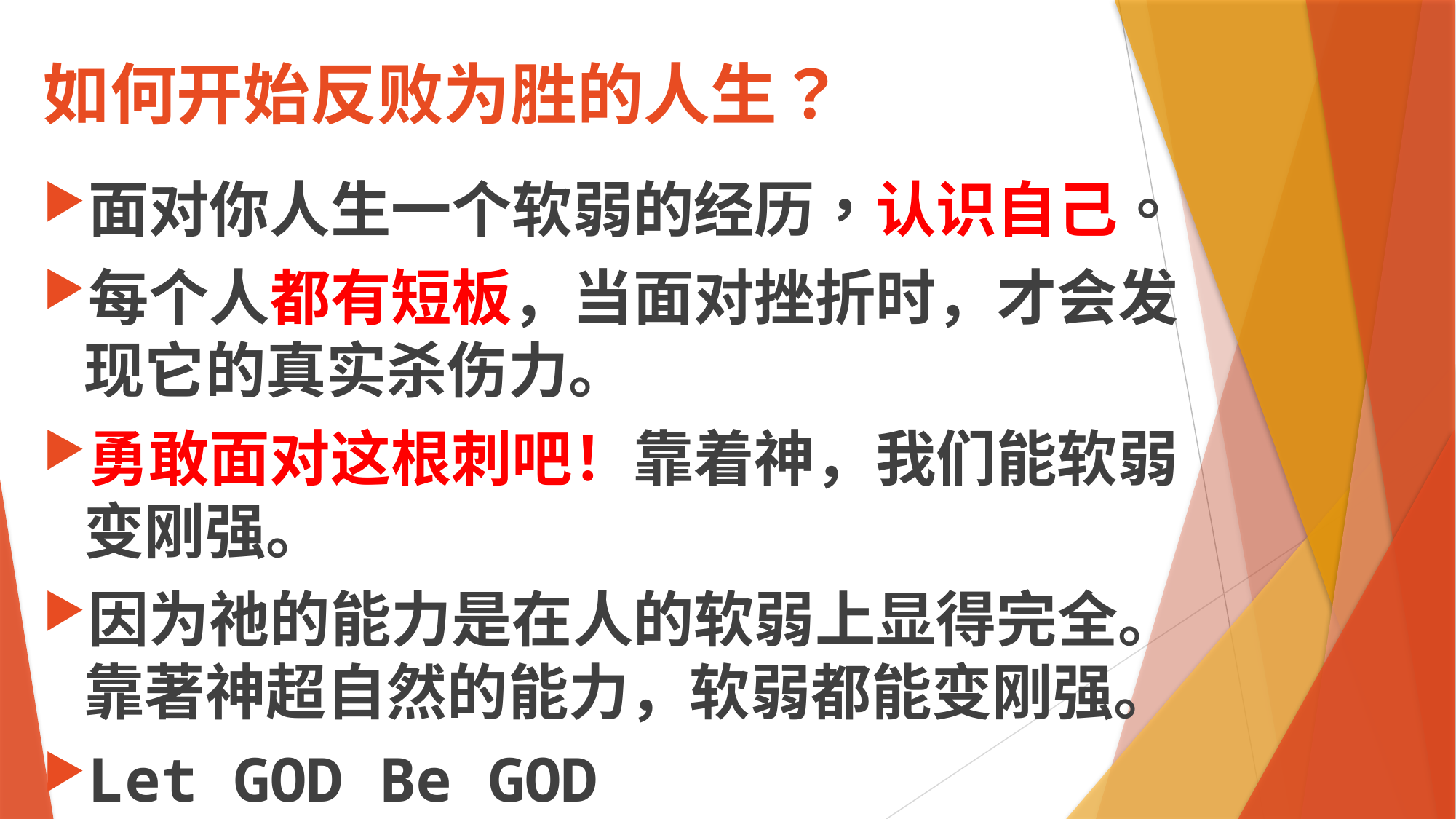

# 如何开始反败为胜的人生？
面对你人生一个软弱的经历，认识自己。
每个人都有短板，当面对挫折时，才会发现它的真实杀伤力。
勇敢面对这根刺吧！靠着神，我们能软弱变刚强。
因为祂的能力是在人的软弱上显得完全。靠著神超自然的能力，软弱都能变刚强。
Let GOD Be GOD